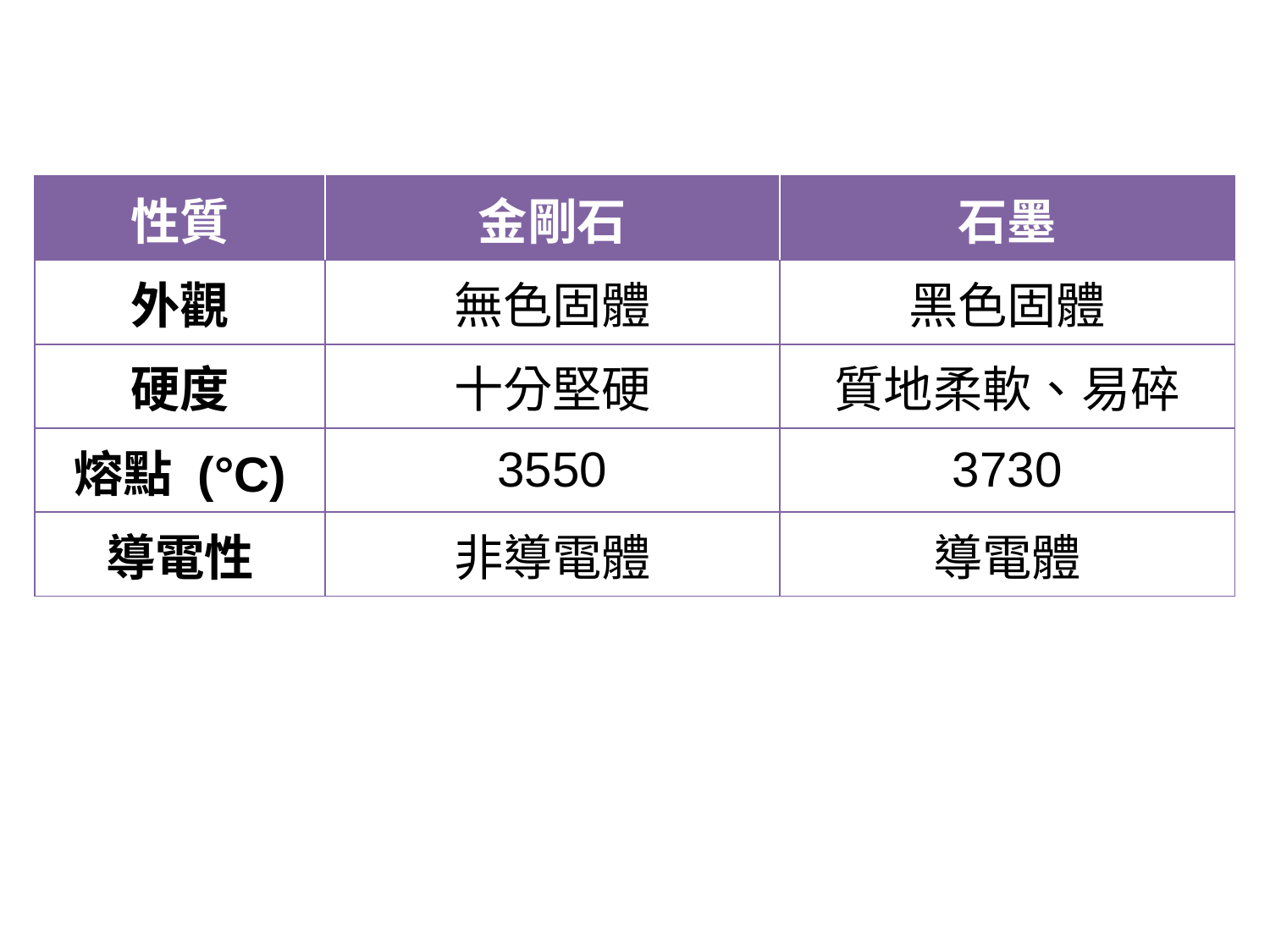

| 性質 | 金剛石 | 石墨 |
| --- | --- | --- |
| 外觀 | 無色固體 | 黑色固體 |
| 硬度 | 十分堅硬 | 質地柔軟、易碎 |
| 熔點 (°C) | 3550 | 3730 |
| 導電性 | 非導電體 | 導電體 |